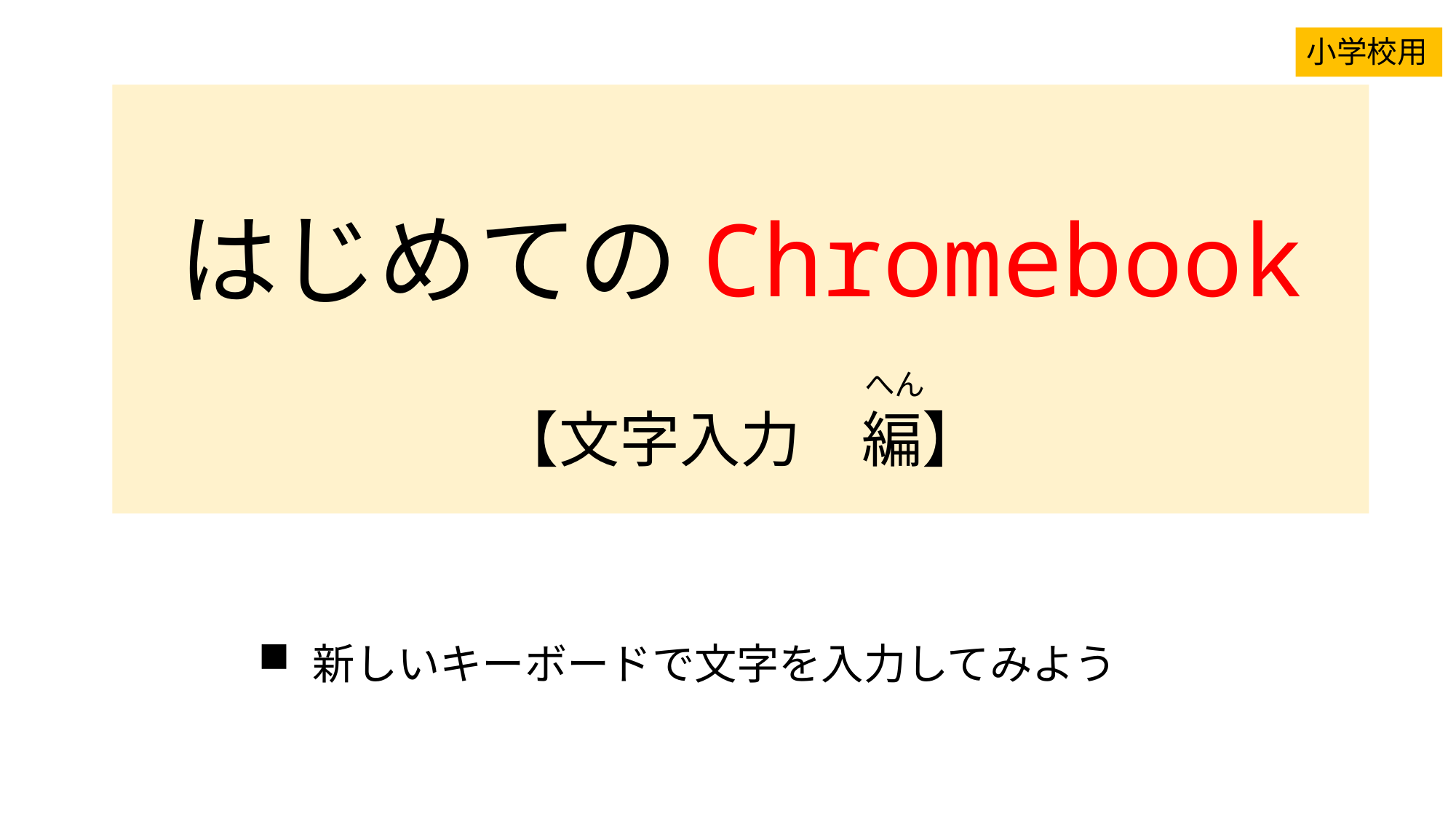

小学校用

はじめてのChromebook

へん
【文字入力　編】
新しいキーボードで文字を入力してみよう